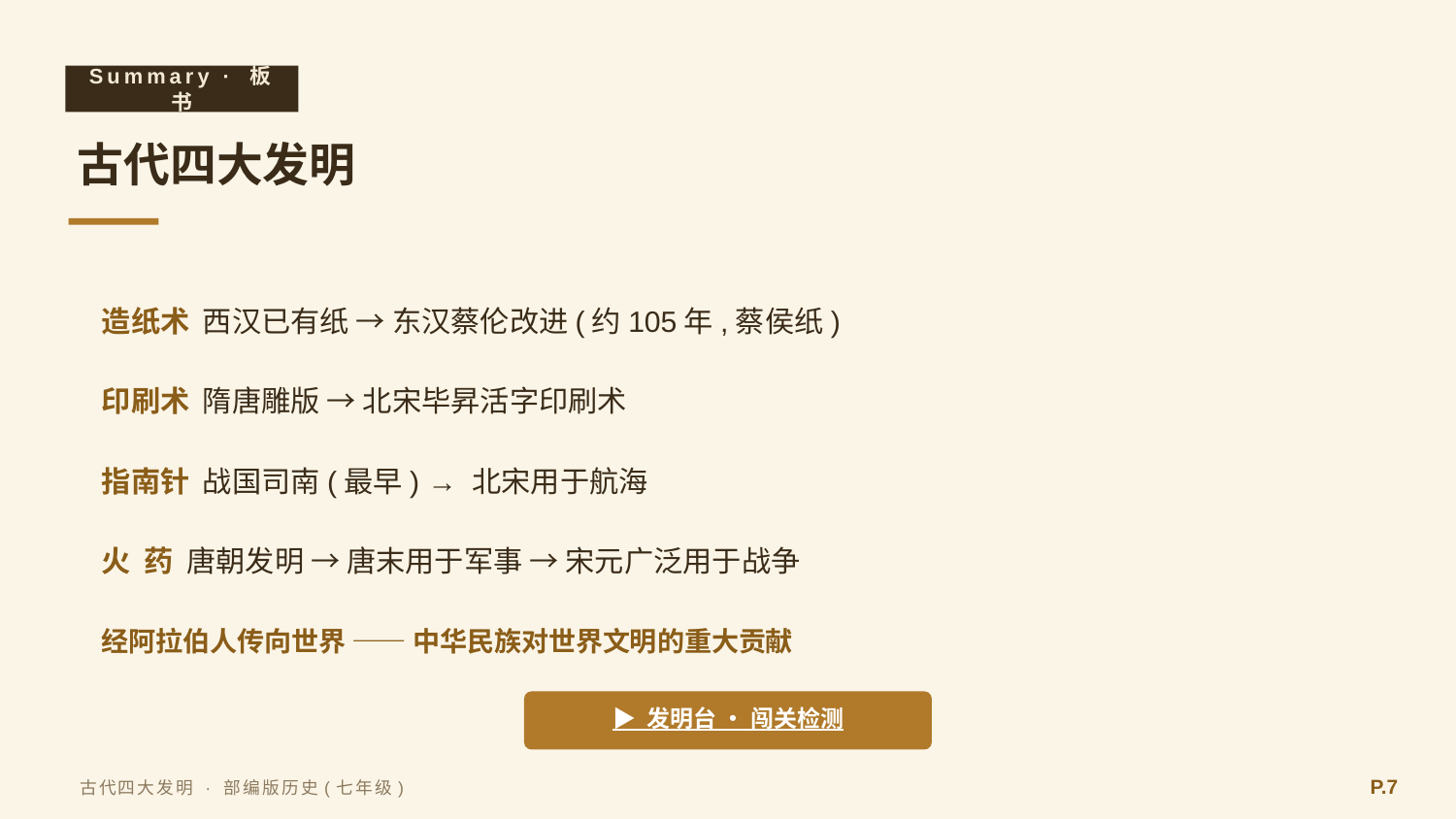

Summary · 板书

古代四大发明

造纸术  西汉已有纸 → 东汉蔡伦改进(约105年,蔡侯纸)
印刷术  隋唐雕版 → 北宋毕昇活字印刷术
指南针  战国司南(最早) → 北宋用于航海
火  药  唐朝发明 → 唐末用于军事 → 宋元广泛用于战争
经阿拉伯人传向世界 —— 中华民族对世界文明的重大贡献
▶  发明台 · 闯关检测

P.7
古代四大发明 · 部编版历史(七年级)